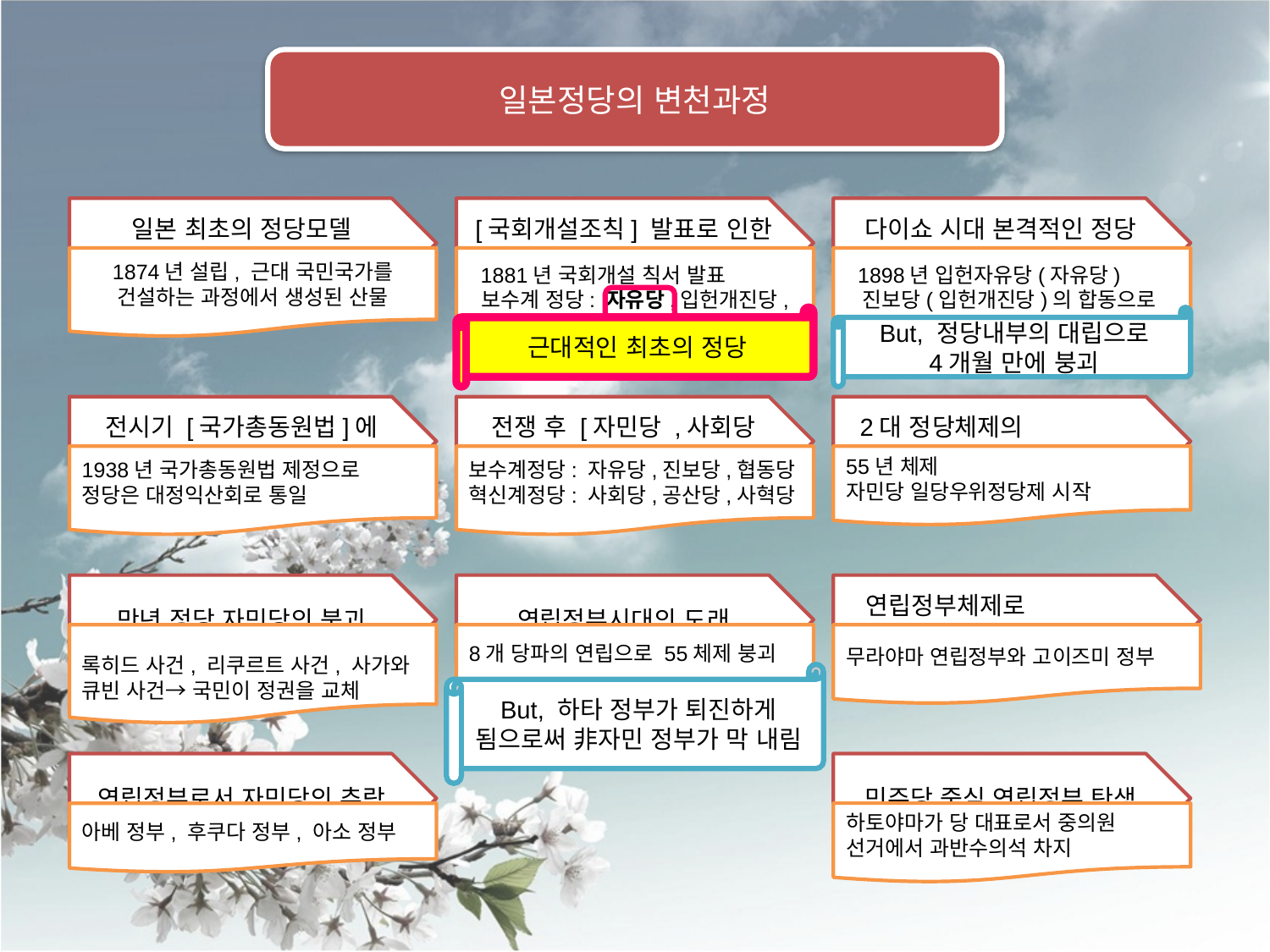

일본정당의 변천과정
일본 최초의 정당모델
 [애국신당]
[국회개설조칙] 발표로 인한 다수의 정당 출현
다이쇼 시대 본격적인 정당 내각의 성립
1874년 설립, 근대 국민국가를 건설하는 과정에서 생성된 산물

  1881년 국회개설 칙서 발표
보수계 정당: 자유당,입헌개진당,
              입헌제정당 창당
  혁신 정당: 사회민주당

  1898년 입헌자유당(자유당)
  진보당(입헌개진당)의 합동으로
  헌정당 결성. 일본 최초 정당내각
  탄생.

근대적인 최초의 정당
But, 정당내부의 대립으로
 4개월 만에 붕괴
전시기 [국가총동원법]에
 의한 정당정치의 붕괴
전쟁 후 [자민당 ,사회당
 2대정당] 형성
  2대 정당체제의
  자민당 장기집권 시작
1938년 국가총동원법 제정으로
정당은 대정익산회로 통일
보수계정당: 자유당,진보당,협동당
혁신계정당: 사회당,공산당,사혁당
55년 체제
자민당 일당우위정당제 시작
만년 정당 자민당의 붕괴
연립정부시대의 도래
  연립정부체제로
  자민당 중심정부 회복

록히드 사건, 리쿠르트 사건, 사가와 큐빈 사건→ 국민이 정권을 교체

8개 당파의 연립으로 55체제 붕괴

무라야마 연립정부와 고이즈미 정부
But, 하타 정부가 퇴진하게 됨으로써 非자민 정부가 막 내림
연립정부로서 자민당의 추락
민주당 중심 연립정부 탄생
아베 정부, 후쿠다 정부, 아소 정부
하토야마가 당 대표로서 중의원
선거에서 과반수의석 차지